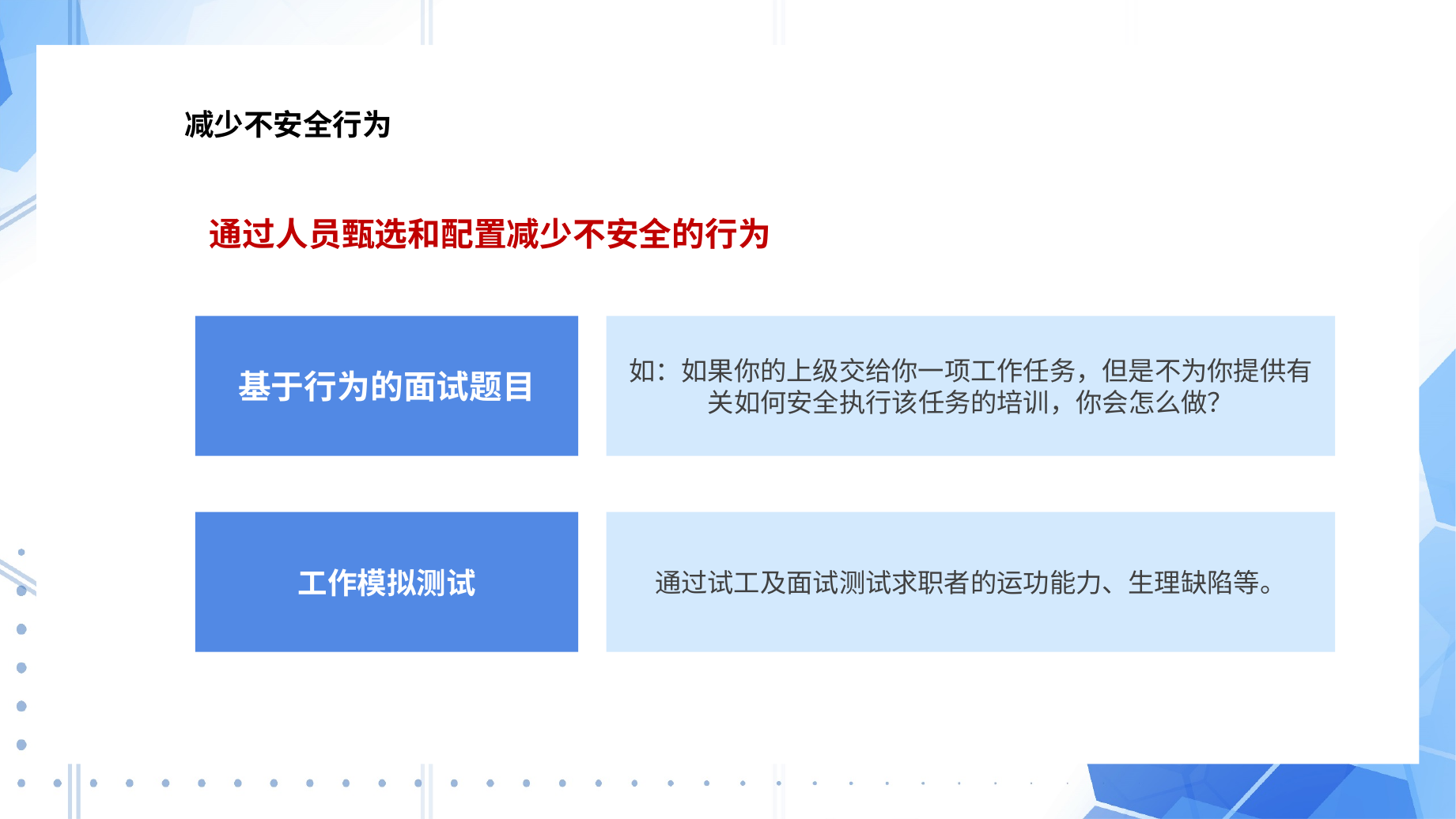

3
减少不安全行为
通过人员甄选和配置减少不安全的行为
基于行为的面试题目
如：如果你的上级交给你一项工作任务，但是不为你提供有关如何安全执行该任务的培训，你会怎么做？
工作模拟测试
通过试工及面试测试求职者的运功能力、生理缺陷等。